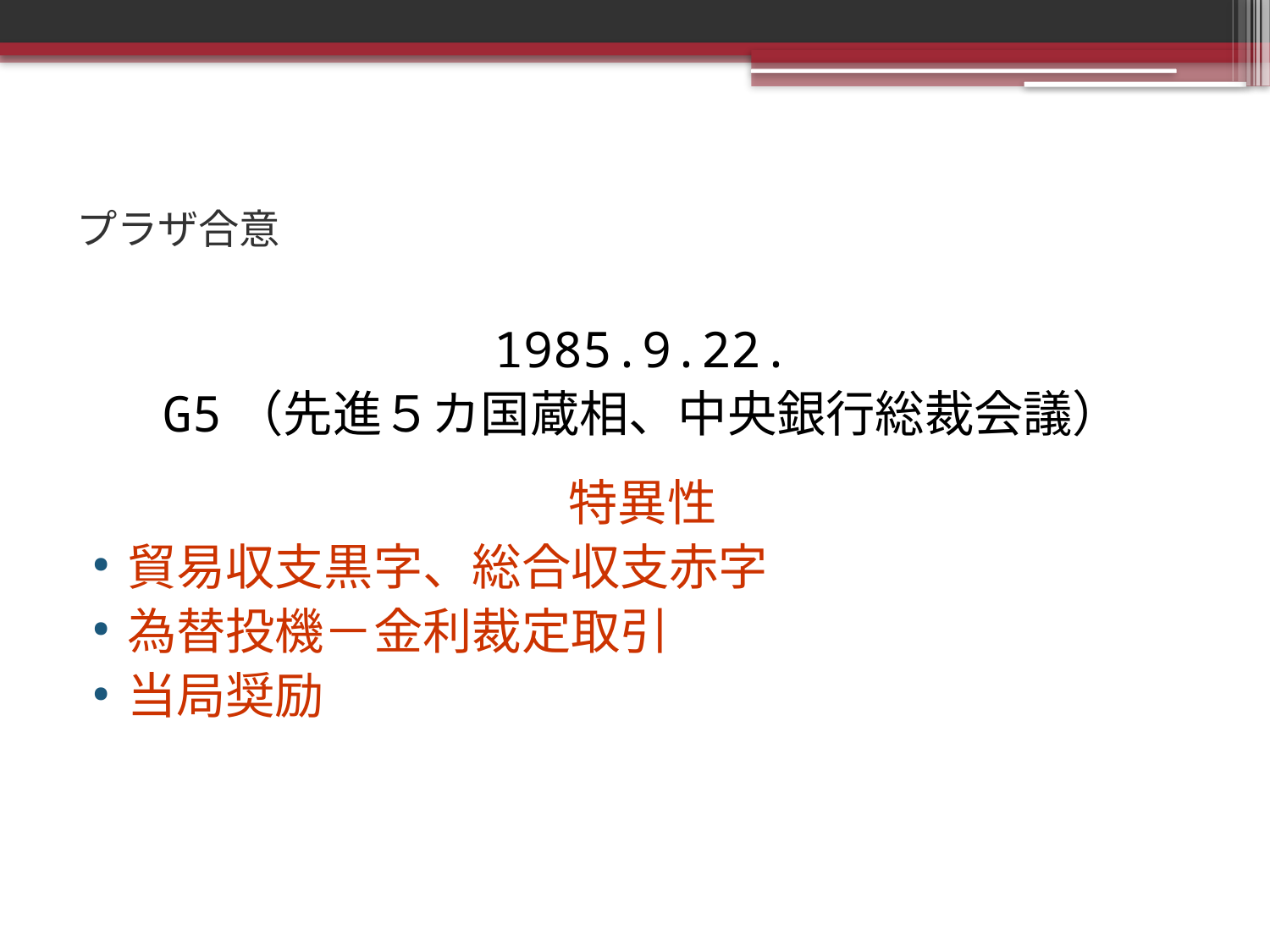

# プラザ合意
1985.9.22.
G5（先進５カ国蔵相、中央銀行総裁会議）
特異性
貿易収支黒字、総合収支赤字
為替投機－金利裁定取引
当局奨励